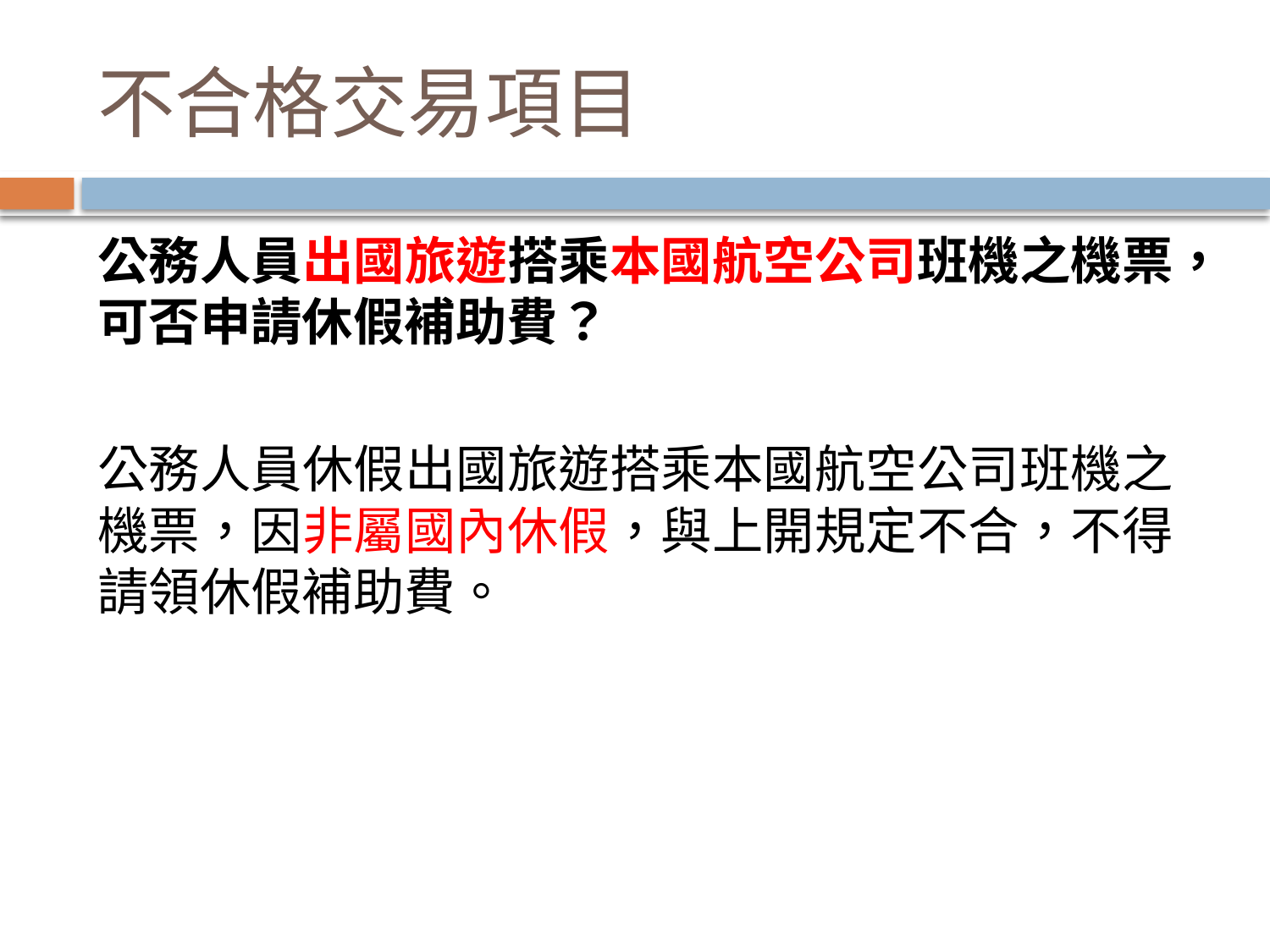

# 不合格交易項目
公務人員出國旅遊搭乘本國航空公司班機之機票，可否申請休假補助費？

公務人員休假出國旅遊搭乘本國航空公司班機之機票，因非屬國內休假，與上開規定不合，不得請領休假補助費。